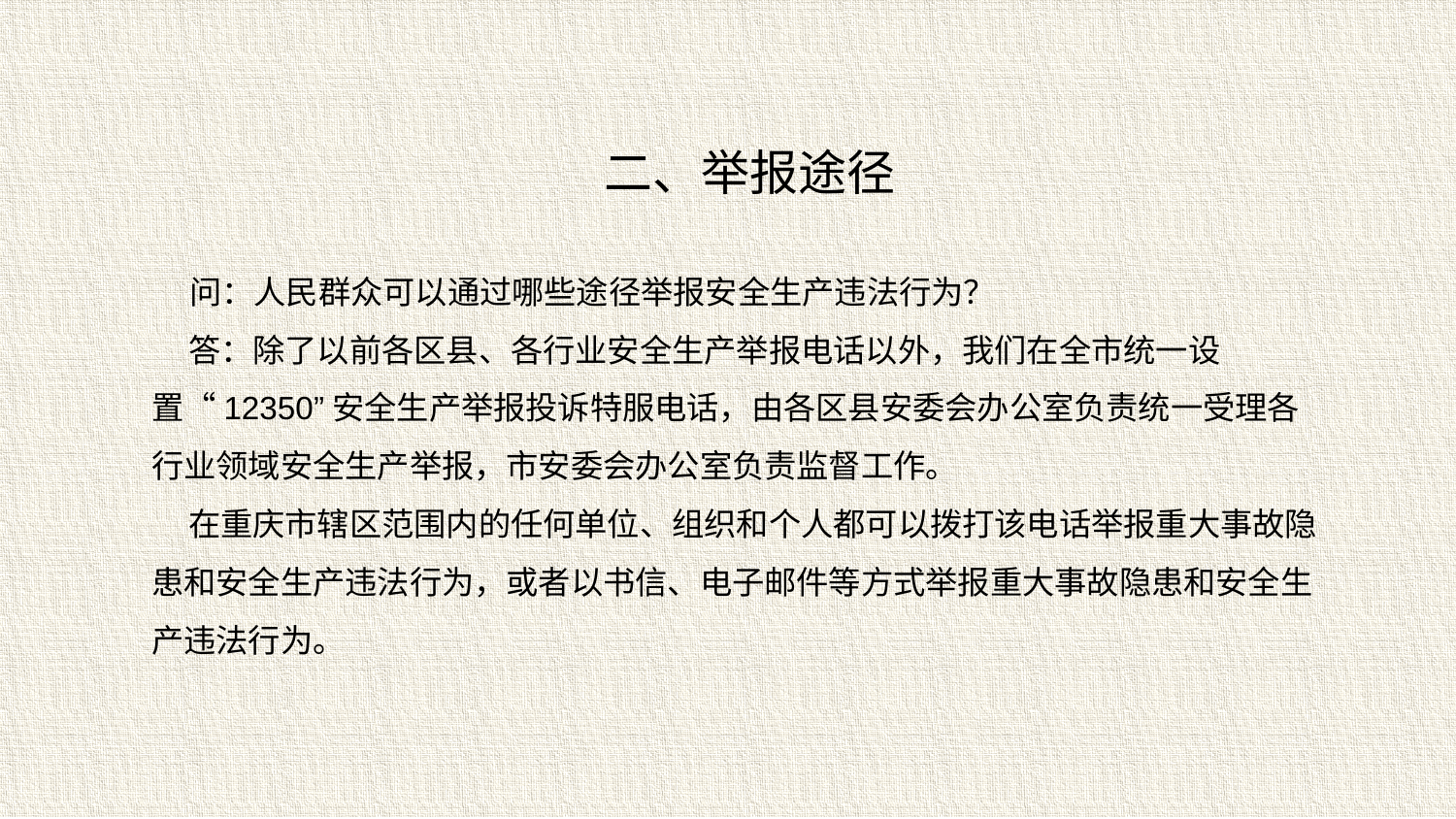

二、举报途径
      问：人民群众可以通过哪些途径举报安全生产违法行为？
    答：除了以前各区县、各行业安全生产举报电话以外，我们在全市统一设置“12350”安全生产举报投诉特服电话，由各区县安委会办公室负责统一受理各行业领域安全生产举报，市安委会办公室负责监督工作。
    在重庆市辖区范围内的任何单位、组织和个人都可以拨打该电话举报重大事故隐患和安全生产违法行为，或者以书信、电子邮件等方式举报重大事故隐患和安全生产违法行为。